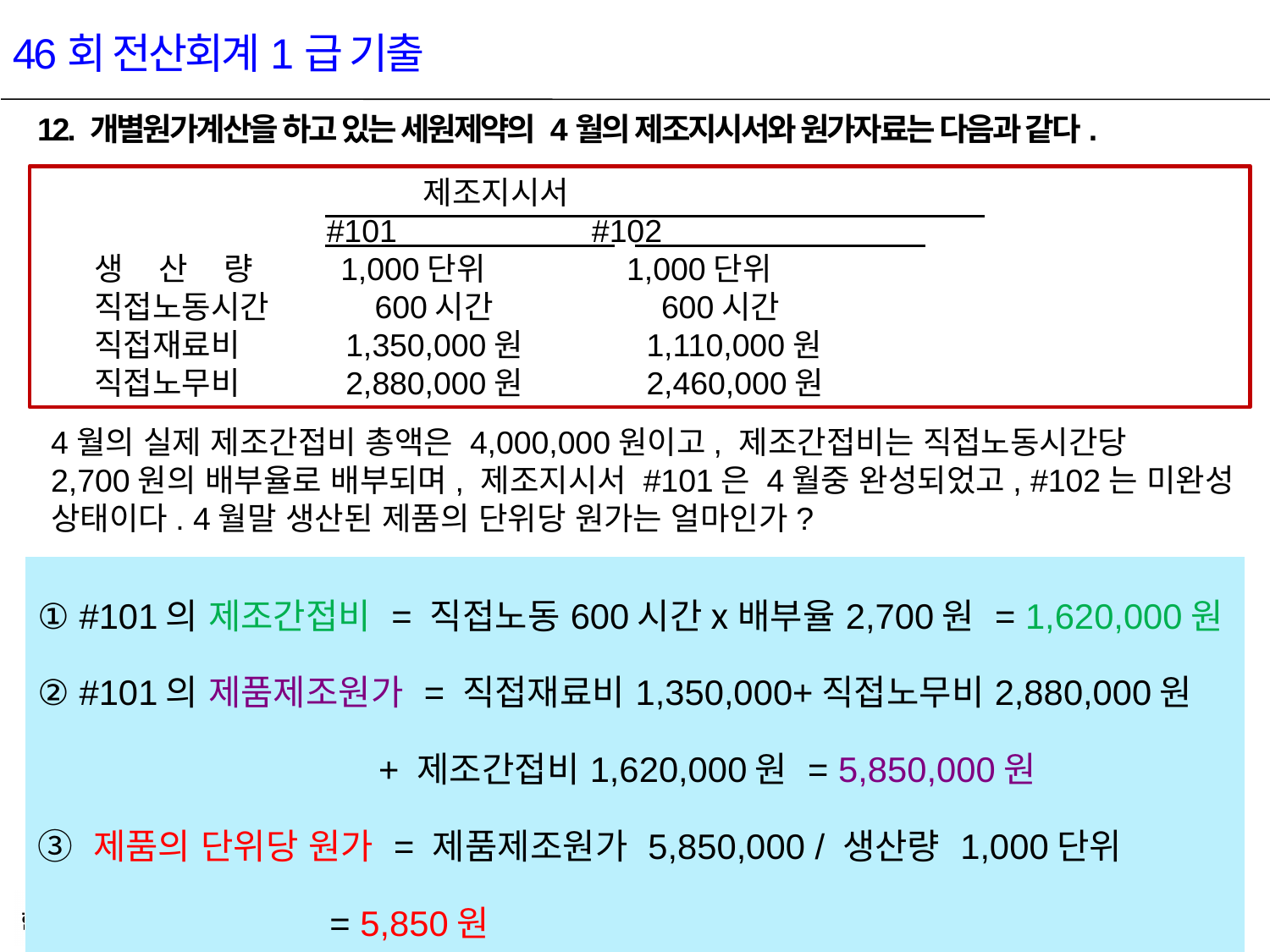

46회 전산회계1급 기출
12. 개별원가계산을 하고 있는 세원제약의 4월의 제조지시서와 원가자료는 다음과 같다.
                                          제조지시서
                                #101                      #102
     생    산    량         1,000단위               1,000단위
     직접노동시간           600시간                  600시간
     직접재료비           1,350,000원             1,110,000원
     직접노무비           2,880,000원             2,460,000원
4월의 실제 제조간접비 총액은 4,000,000원이고, 제조간접비는 직접노동시간당
2,700원의 배부율로 배부되며, 제조지시서 #101은 4월중 완성되었고, #102는 미완성
상태이다. 4월말 생산된 제품의 단위당 원가는 얼마인가?

| ① #101의 제조간접비 = 직접노동600시간ⅹ배부율2,700원 = 1,620,000원 ② #101의 제품제조원가 = 직접재료비1,350,000+직접노무비2,880,000원 + 제조간접비1,620,000원 = 5,850,000원 ③ 제품의 단위당 원가 = 제품제조원가 5,850,000 / 생산량 1,000단위 = 5,850원 |
| --- |
16